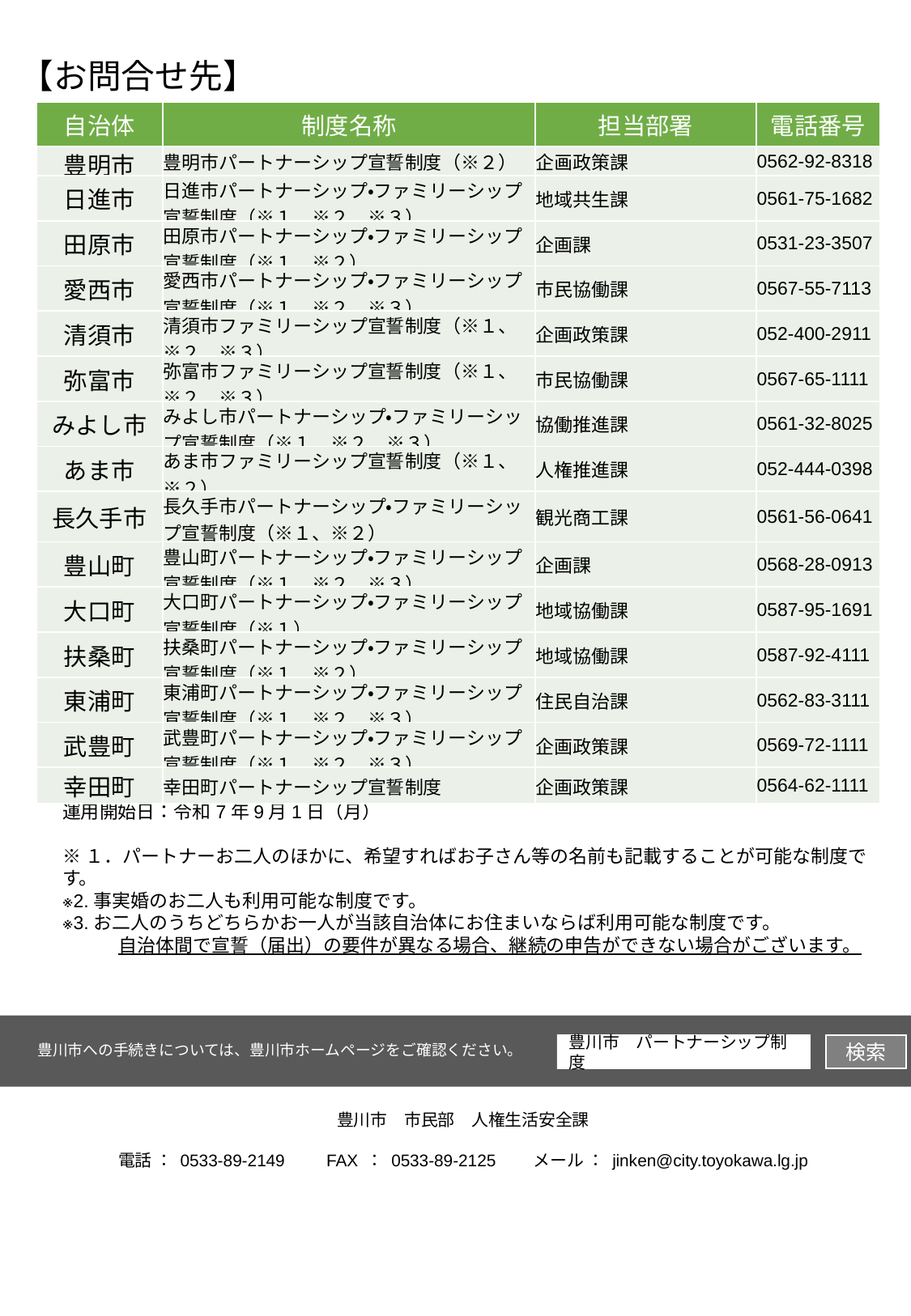

【お問合せ先】
| 自治体 | 制度名称 | 担当部署 | 電話番号 |
| --- | --- | --- | --- |
| 豊明市 | 豊明市パートナーシップ宣誓制度（※２） | 企画政策課 | 0562‐92‐8318 |
| 日進市 | 日進市パートナーシップ・ファミリーシップ宣誓制度（※１、※２、※３） | 地域共生課 | 0561‐75‐1682 |
| 田原市 | 田原市パートナーシップ・ファミリーシップ宣誓制度（※１、※２） | 企画課 | 0531‐23‐3507 |
| 愛西市 | 愛西市パートナーシップ・ファミリーシップ宣誓制度（※１、※２、※３） | 市民協働課 | 0567-55-7113 |
| 清須市 | 清須市ファミリーシップ宣誓制度（※１、※２、※３） | 企画政策課 | 052-400-2911 |
| 弥富市 | 弥富市ファミリーシップ宣誓制度（※１、※２、※３） | 市民協働課 | 0567-65-1111 |
| みよし市 | みよし市パートナーシップ・ファミリーシップ宣誓制度（※１、※２、※３） | 協働推進課 | 0561-32-8025 |
| あま市 | あま市ファミリーシップ宣誓制度（※１、※２） | 人権推進課 | 052-444-0398 |
| 長久手市 | 長久手市パートナーシップ・ファミリーシップ宣誓制度（※１、※２） | 観光商工課 | 0561‐56‐0641 |
| 豊山町 | 豊山町パートナーシップ・ファミリーシップ宣誓制度（※１、※２、※３） | 企画課 | 0568-28-0913 |
| 大口町 | 大口町パートナーシップ・ファミリーシップ宣誓制度（※１） | 地域協働課 | 0587‐95‐1691 |
| 扶桑町 | 扶桑町パートナーシップ・ファミリーシップ宣誓制度（※１、※２） | 地域協働課 | 0587-92-4111 |
| 東浦町 | 東浦町パートナーシップ・ファミリーシップ宣誓制度（※１、※２、※３） | 住民自治課 | 0562-83-3111 |
| 武豊町 | 武豊町パートナーシップ・ファミリーシップ宣誓制度（※１、※２、※３） | 企画政策課 | 0569-72-1111 |
| 幸田町 | 幸田町パートナーシップ宣誓制度 | 企画政策課 | 0564‐62‐1111 |
運用開始日：令和7年9月1日（月）

※１．パートナーお二人のほかに、希望すればお子さん等の名前も記載することが可能な制度です。
※2.事実婚のお二人も利用可能な制度です。
※3.お二人のうちどちらかお一人が当該自治体にお住まいならば利用可能な制度です。
　　　自治体間で宣誓（届出）の要件が異なる場合、継続の申告ができない場合がございます。

豊川市への手続きについては、豊川市ホームページをご確認ください。
豊川市　パートナーシップ制度
検索
豊川市　市民部　人権生活安全課

電話 ： 0533-89-2149　　FAX ： 0533-89-2125　　メール ： jinken@city.toyokawa.lg.jp